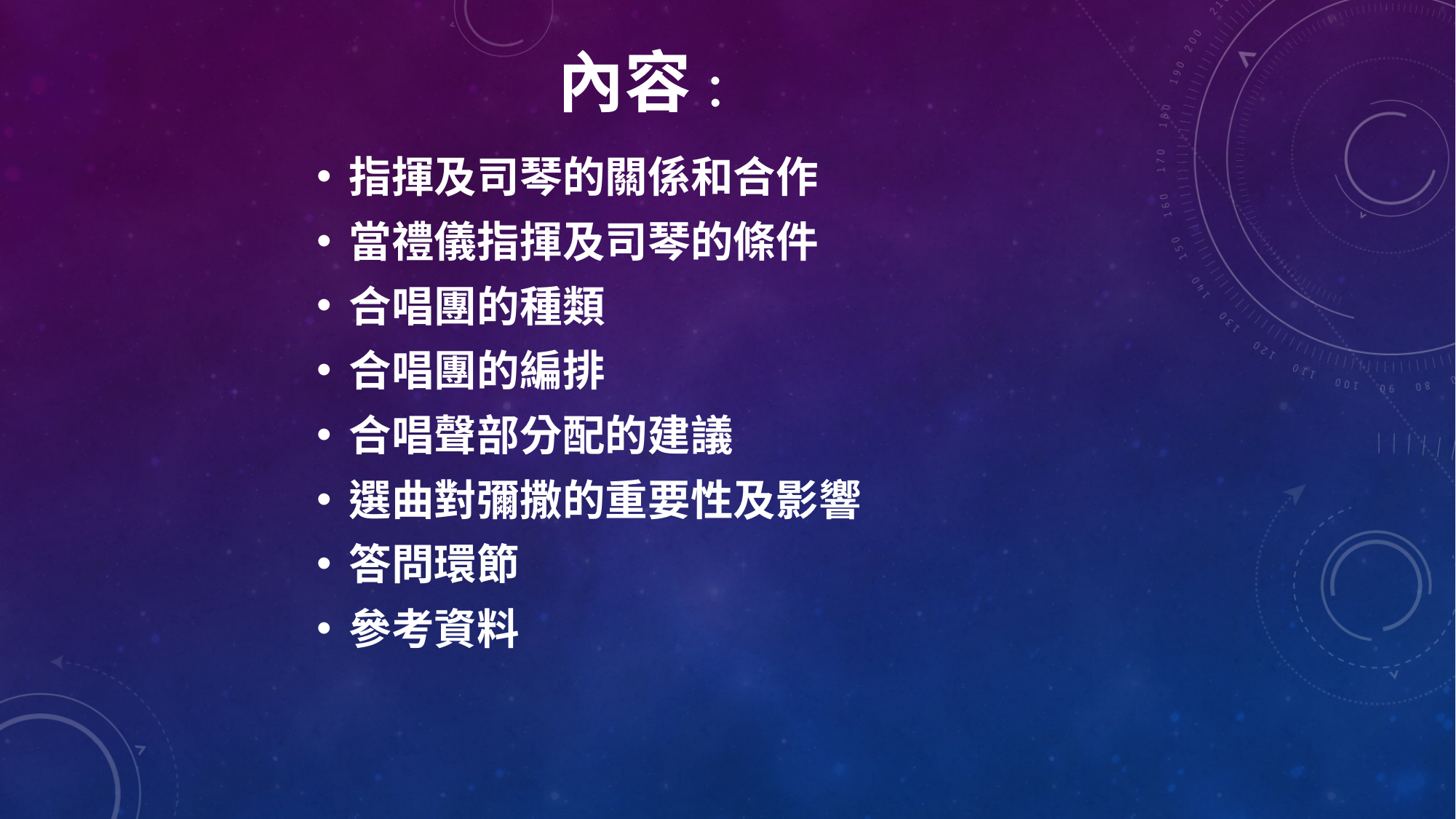

# 內容:
指揮及司琴的關係和合作
當禮儀指揮及司琴的條件
合唱團的種類
合唱團的編排
合唱聲部分配的建議
選曲對彌撒的重要性及影響
答問環節
參考資料